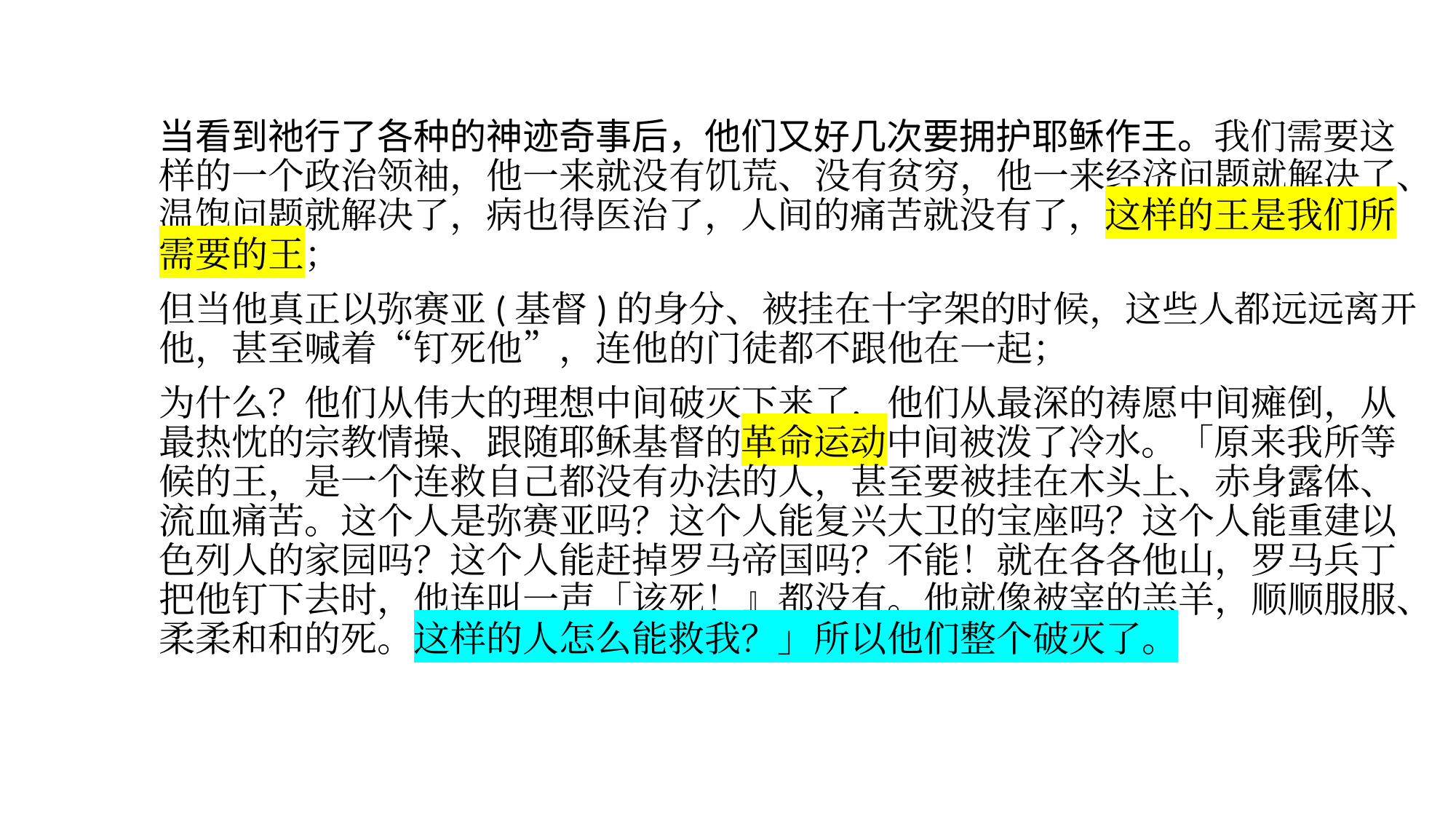

当看到祂行了各种的神迹奇事后，他们又好几次要拥护耶稣作王。我们需要这样的一个政治领袖，他一来就没有饥荒、没有贫穷，他一来经济问题就解决了、温饱问题就解决了，病也得医治了，人间的痛苦就没有了，这样的王是我们所需要的王；
但当他真正以弥赛亚(基督)的身分、被挂在十字架的时候，这些人都远远离开他，甚至喊着“钉死他”，连他的门徒都不跟他在一起；
为什么？他们从伟大的理想中间破灭下来了，他们从最深的祷愿中间瘫倒，从最热忱的宗教情操、跟随耶稣基督的革命运动中间被泼了冷水。「原来我所等候的王，是一个连救自己都没有办法的人，甚至要被挂在木头上、赤身露体、流血痛苦。这个人是弥赛亚吗？这个人能复兴大卫的宝座吗？这个人能重建以色列人的家园吗？这个人能赶掉罗马帝国吗？不能！就在各各他山，罗马兵丁把他钉下去时，他连叫一声「该死！』都没有。他就像被宰的羔羊，顺顺服服、柔柔和和的死。这样的人怎么能救我？」所以他们整个破灭了。